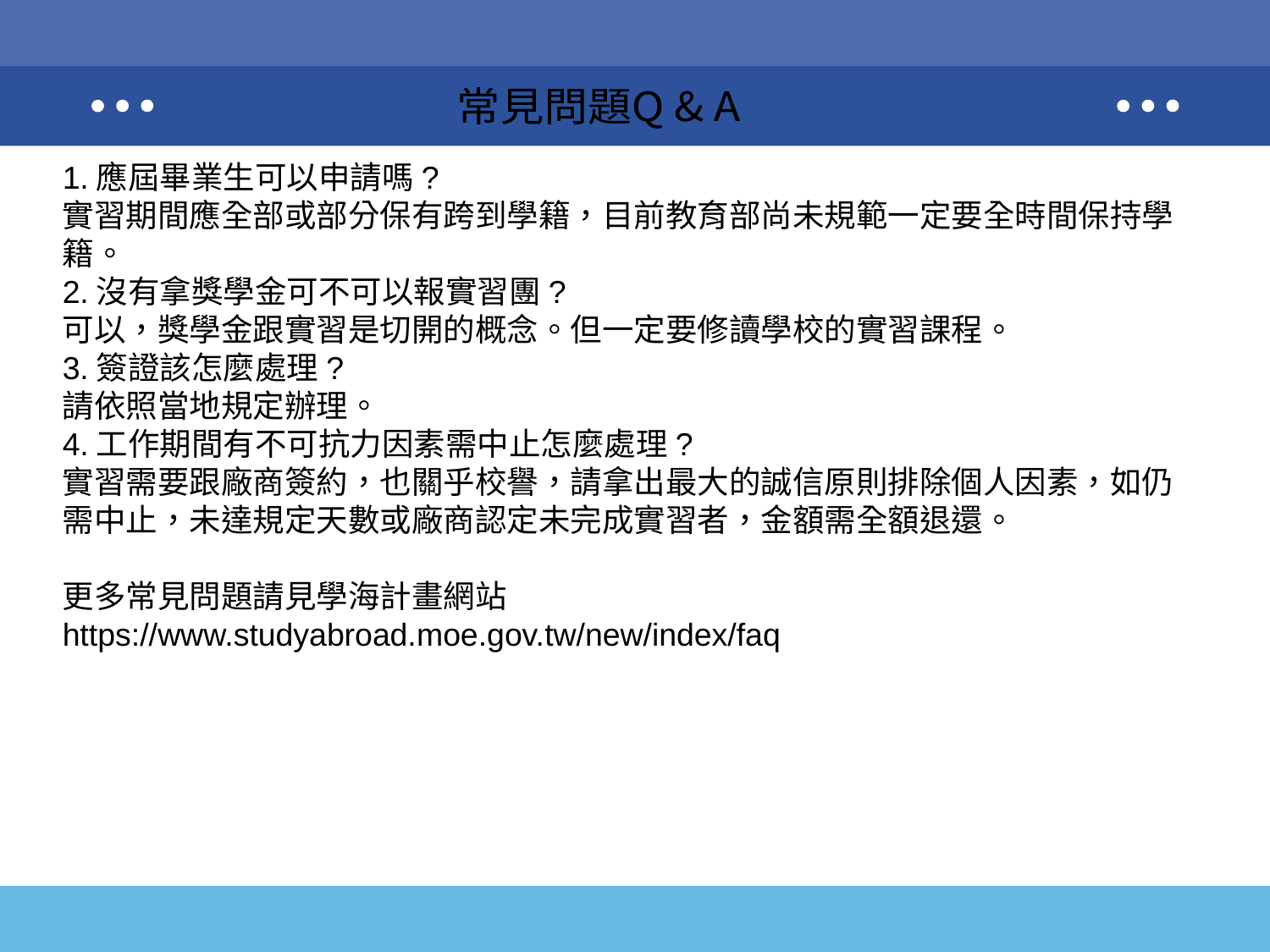

常見問題Q & A

1.應屆畢業生可以申請嗎?
實習期間應全部或部分保有跨到學籍，目前教育部尚未規範一定要全時間保持學籍。
2.沒有拿獎學金可不可以報實習團?
可以，獎學金跟實習是切開的概念。但一定要修讀學校的實習課程。
3.簽證該怎麼處理?
請依照當地規定辦理。
4.工作期間有不可抗力因素需中止怎麼處理?
實習需要跟廠商簽約，也關乎校譽，請拿出最大的誠信原則排除個人因素，如仍需中止，未達規定天數或廠商認定未完成實習者，金額需全額退還。

更多常見問題請見學海計畫網站
https://www.studyabroad.moe.gov.tw/new/index/faq